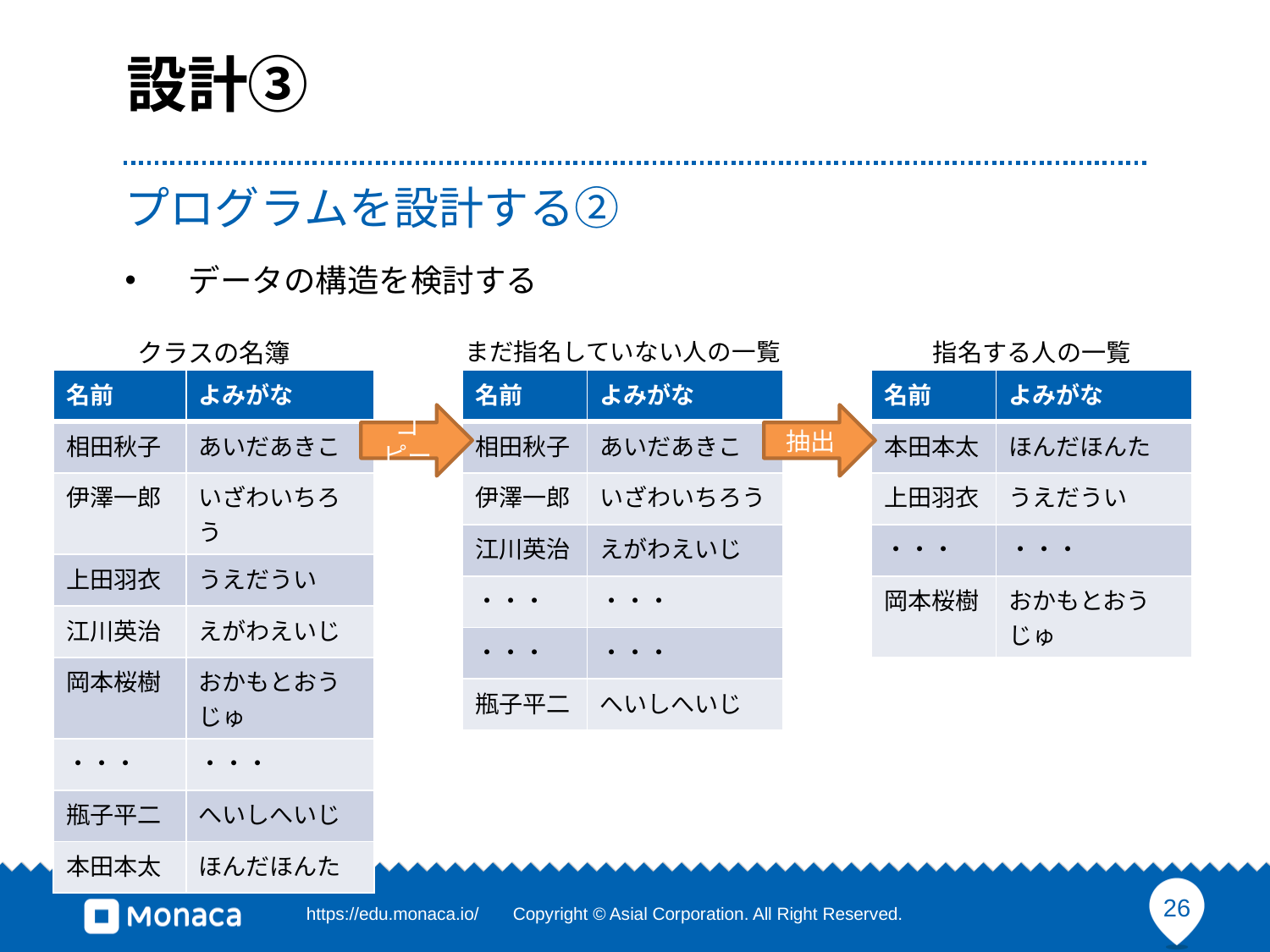

# 設計③
プログラムを設計する②
データの構造を検討する
クラスの名簿
まだ指名していない人の一覧
指名する人の一覧
| 名前 | よみがな |
| --- | --- |
| 相田秋子 | あいだあきこ |
| 伊澤一郎 | いざわいちろう |
| 上田羽衣 | うえだうい |
| 江川英治 | えがわえいじ |
| 岡本桜樹 | おかもとおうじゅ |
| ・・・ | ・・・ |
| 瓶子平二 | へいしへいじ |
| 本田本太 | ほんだほんた |
| 名前 | よみがな |
| --- | --- |
| 相田秋子 | あいだあきこ |
| 伊澤一郎 | いざわいちろう |
| 江川英治 | えがわえいじ |
| ・・・ | ・・・ |
| ・・・ | ・・・ |
| 瓶子平二 | へいしへいじ |
| 名前 | よみがな |
| --- | --- |
| 本田本太 | ほんだほんた |
| 上田羽衣 | うえだうい |
| ・・・ | ・・・ |
| 岡本桜樹 | おかもとおうじゅ |
コピー
抽出